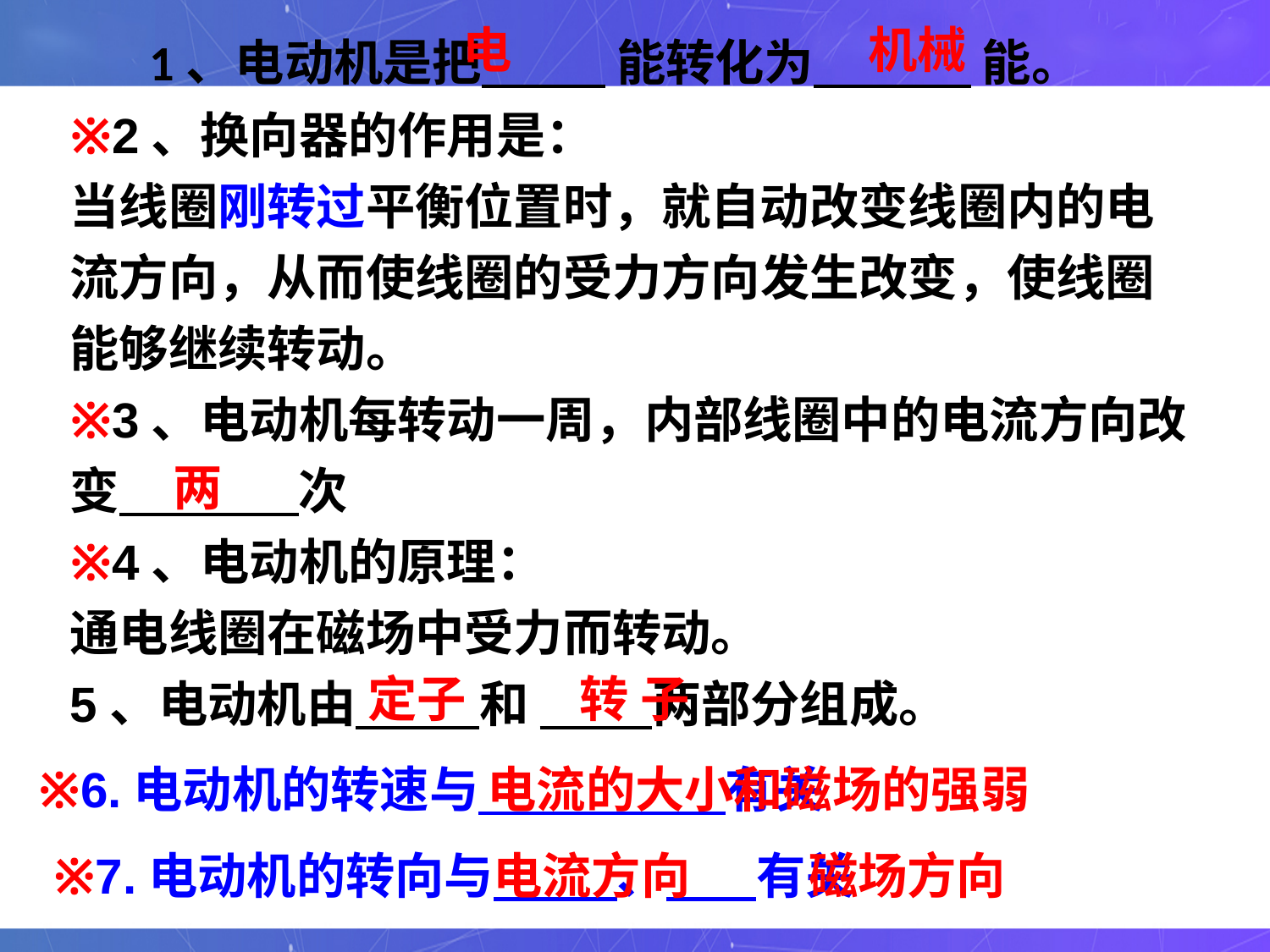

电
机械
1、电动机是把            能转化为               能。
※2、换向器的作用是：
当线圈刚转过平衡位置时，就自动改变线圈内的电流方向，从而使线圈的受力方向发生改变，使线圈能够继续转动。
※3、电动机每转动一周，内部线圈中的电流方向改变                次
※4、电动机的原理：
通电线圈在磁场中受力而转动。
5、电动机由           和           两部分组成。
两
定子
转 子
※6.电动机的转速与                      有关
电流的大小和磁场的强弱
※7.电动机的转向与           、        有关
电流方向
磁场方向